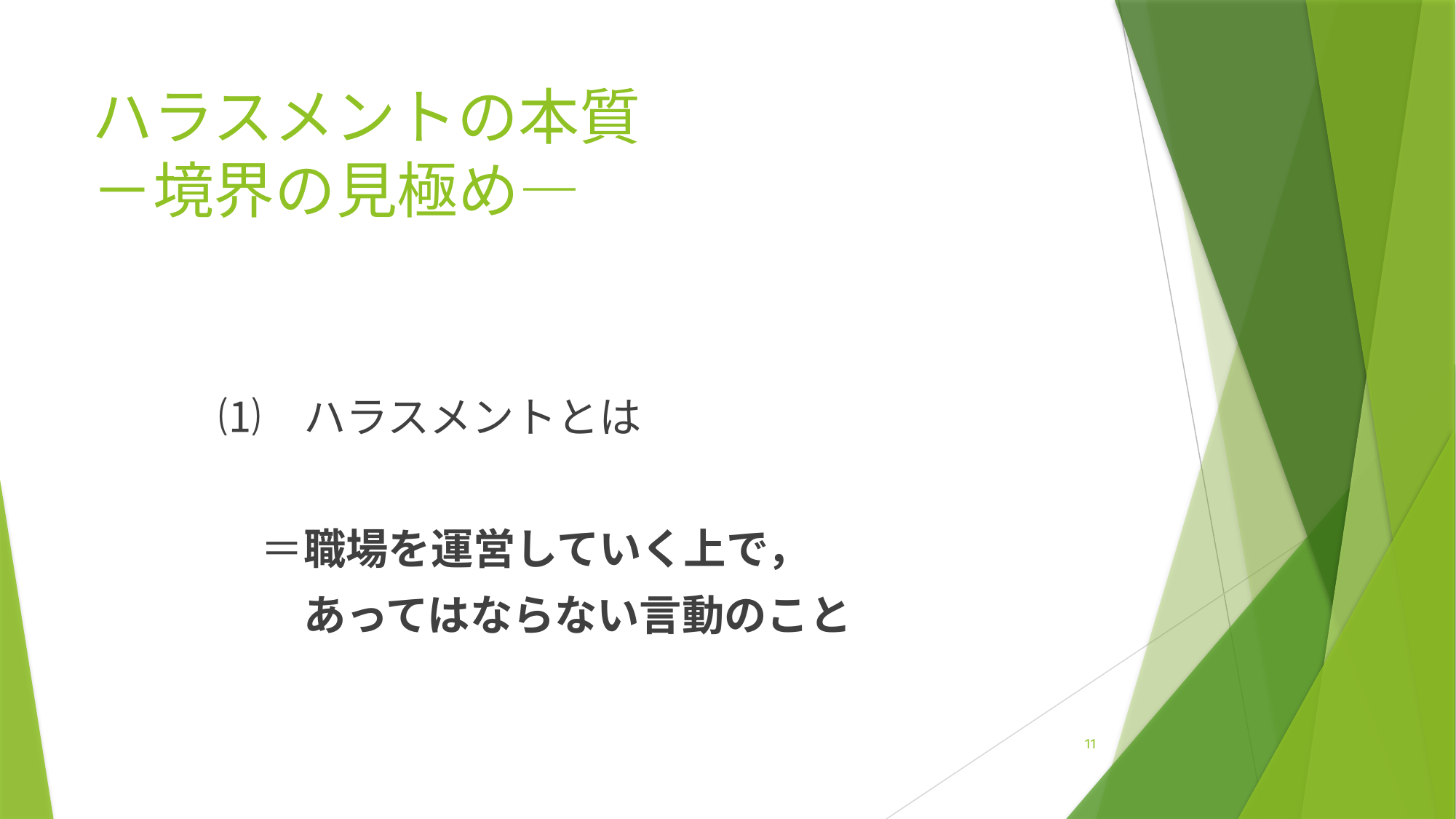

# ハラスメントの本質 －境界の見極め―

　　　⑴　ハラスメントとは

　　　　＝職場を運営していく上で，
　　　　　あってはならない言動のこと
11